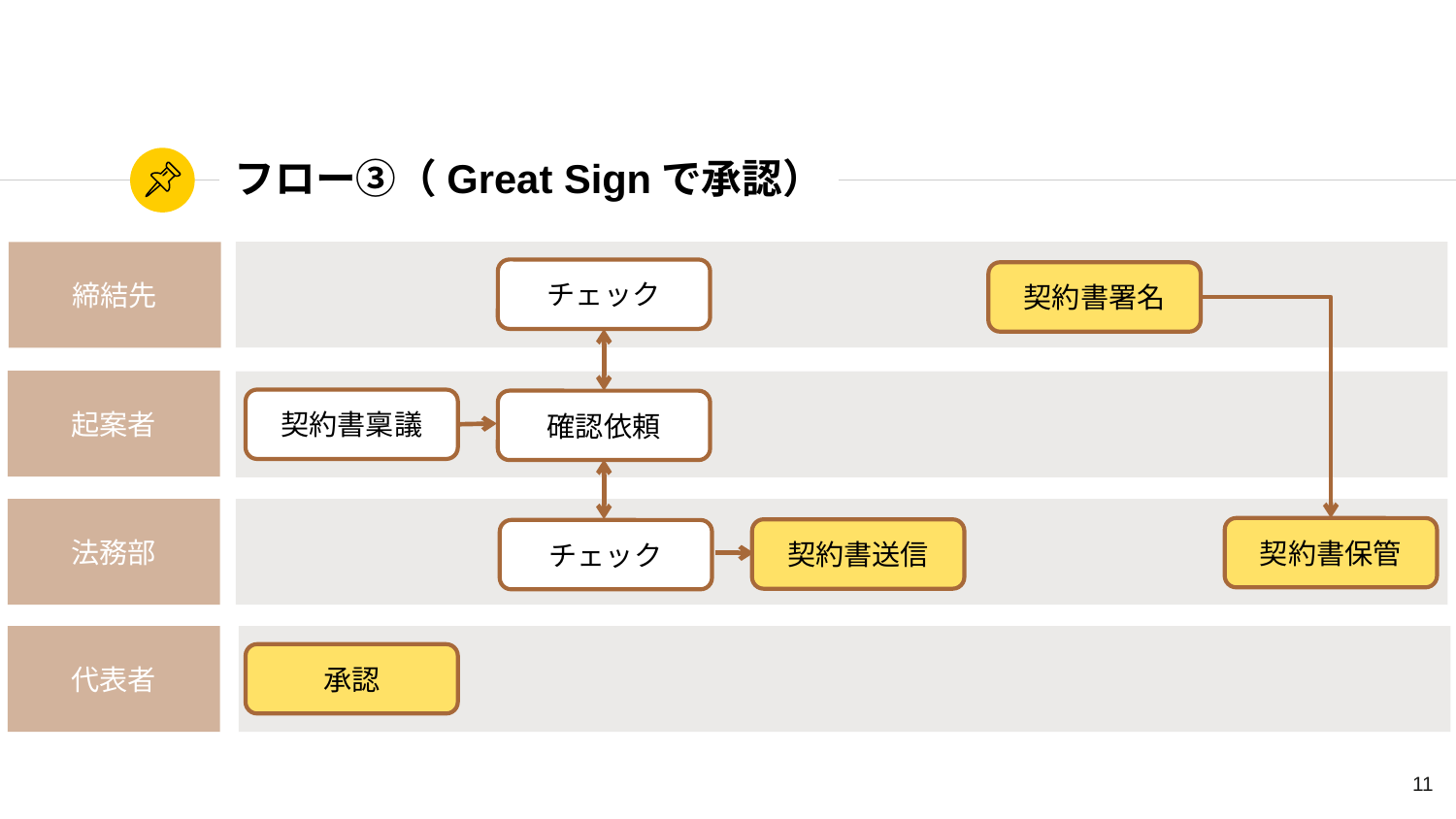

# フロー③（Great Signで承認）

締結先
チェック
契約書署名
起案者

契約書稟議
確認依頼
法務部

契約書保管
契約書送信
チェック
代表者

承認
11